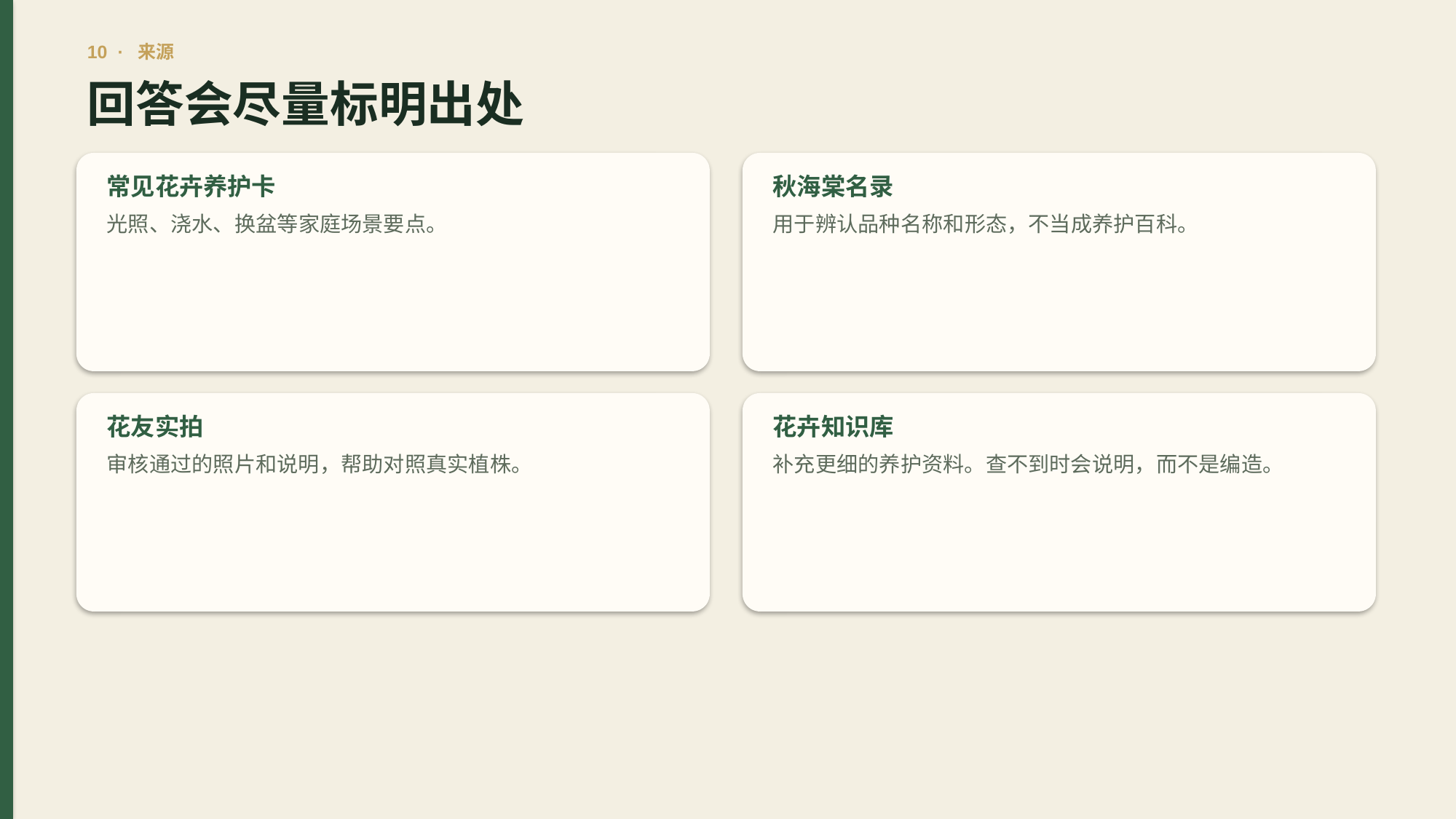

10  ·  来源
回答会尽量标明出处

常见花卉养护卡
秋海棠名录
光照、浇水、换盆等家庭场景要点。
用于辨认品种名称和形态，不当成养护百科。

花友实拍
花卉知识库
审核通过的照片和说明，帮助对照真实植株。
补充更细的养护资料。查不到时会说明，而不是编造。